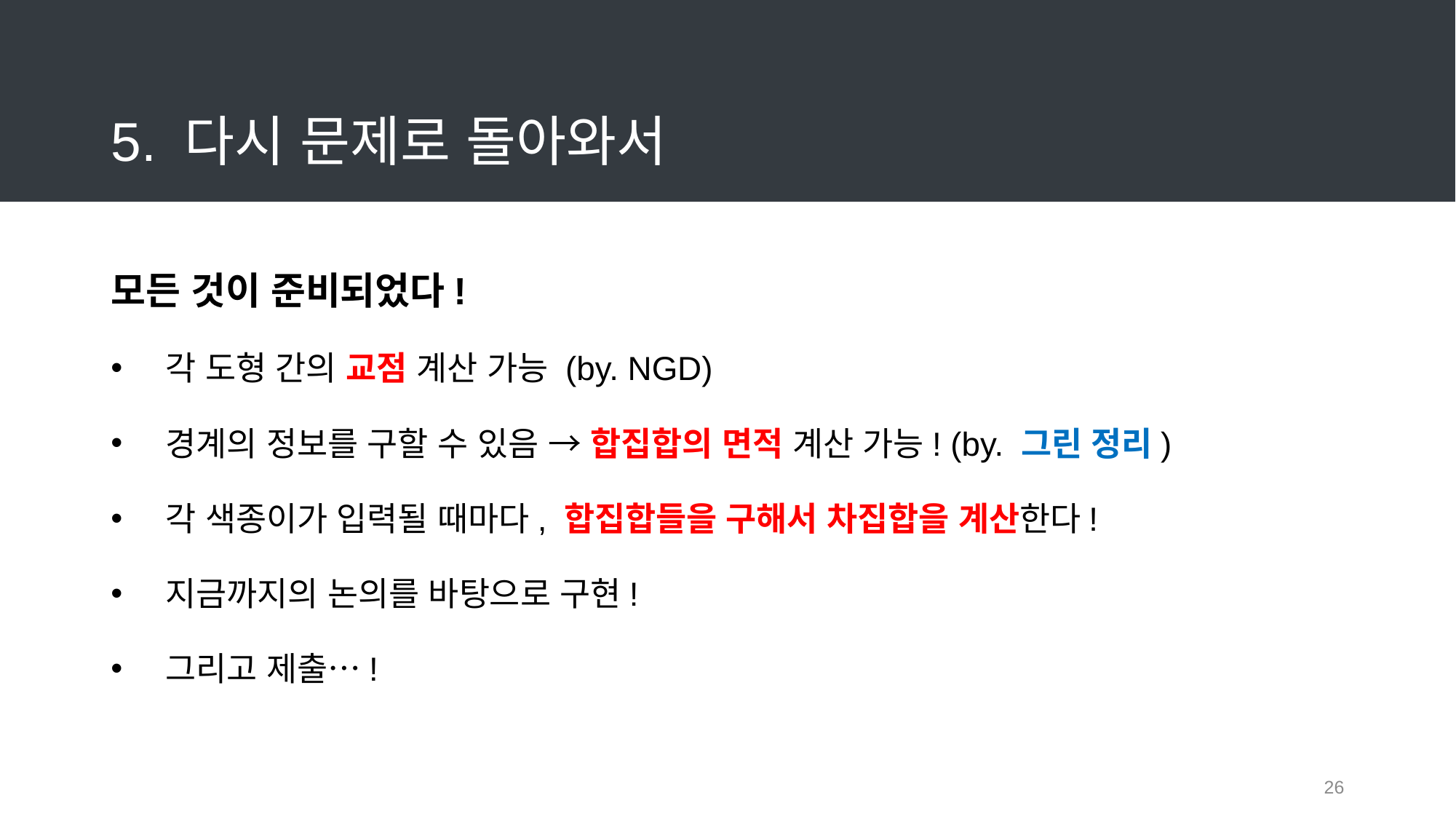

# 5. 다시 문제로 돌아와서

모든 것이 준비되었다!
각 도형 간의 교점 계산 가능 (by. NGD)
경계의 정보를 구할 수 있음 → 합집합의 면적 계산 가능! (by. 그린 정리)
각 색종이가 입력될 때마다, 합집합들을 구해서 차집합을 계산한다!
지금까지의 논의를 바탕으로 구현!
그리고 제출…!
26